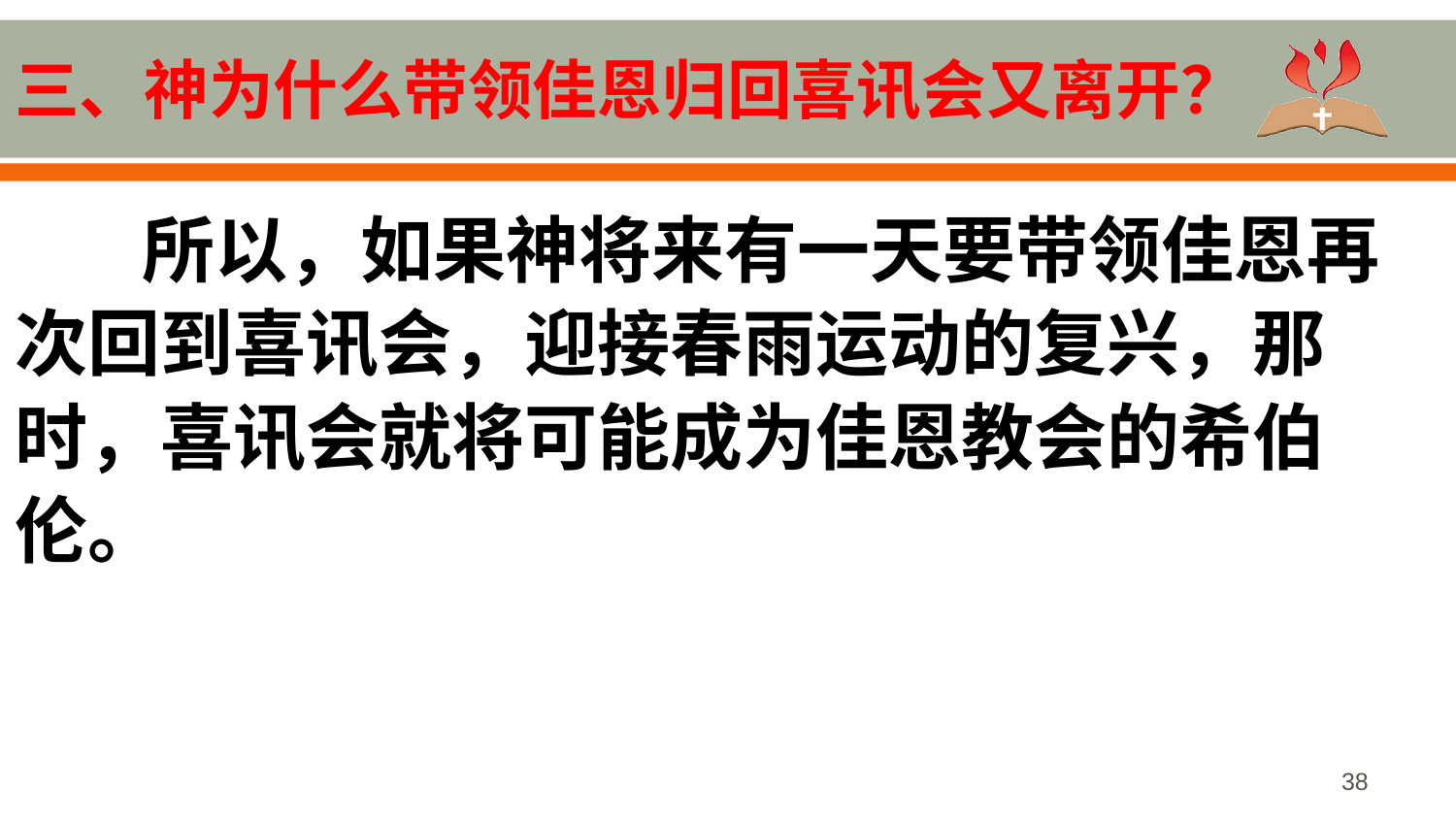

# 三、神为什么带领佳恩归回喜讯会又离开？
所以，如果神将来有一天要带领佳恩再次回到喜讯会，迎接春雨运动的复兴，那时，喜讯会就将可能成为佳恩教会的希伯伦。

38